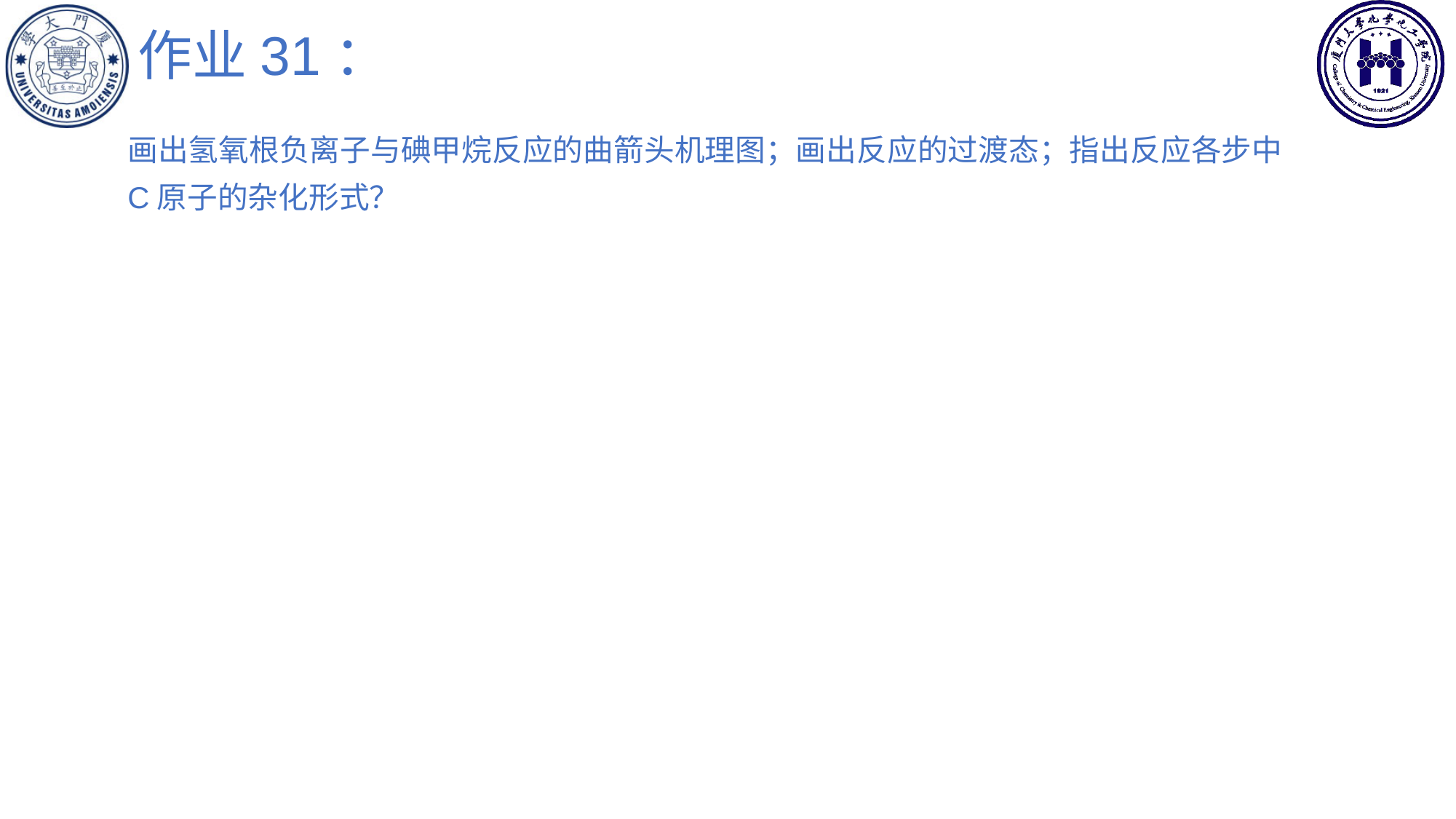

# 作业31：
画出氢氧根负离子与碘甲烷反应的曲箭头机理图；画出反应的过渡态；指出反应各步中C原子的杂化形式？